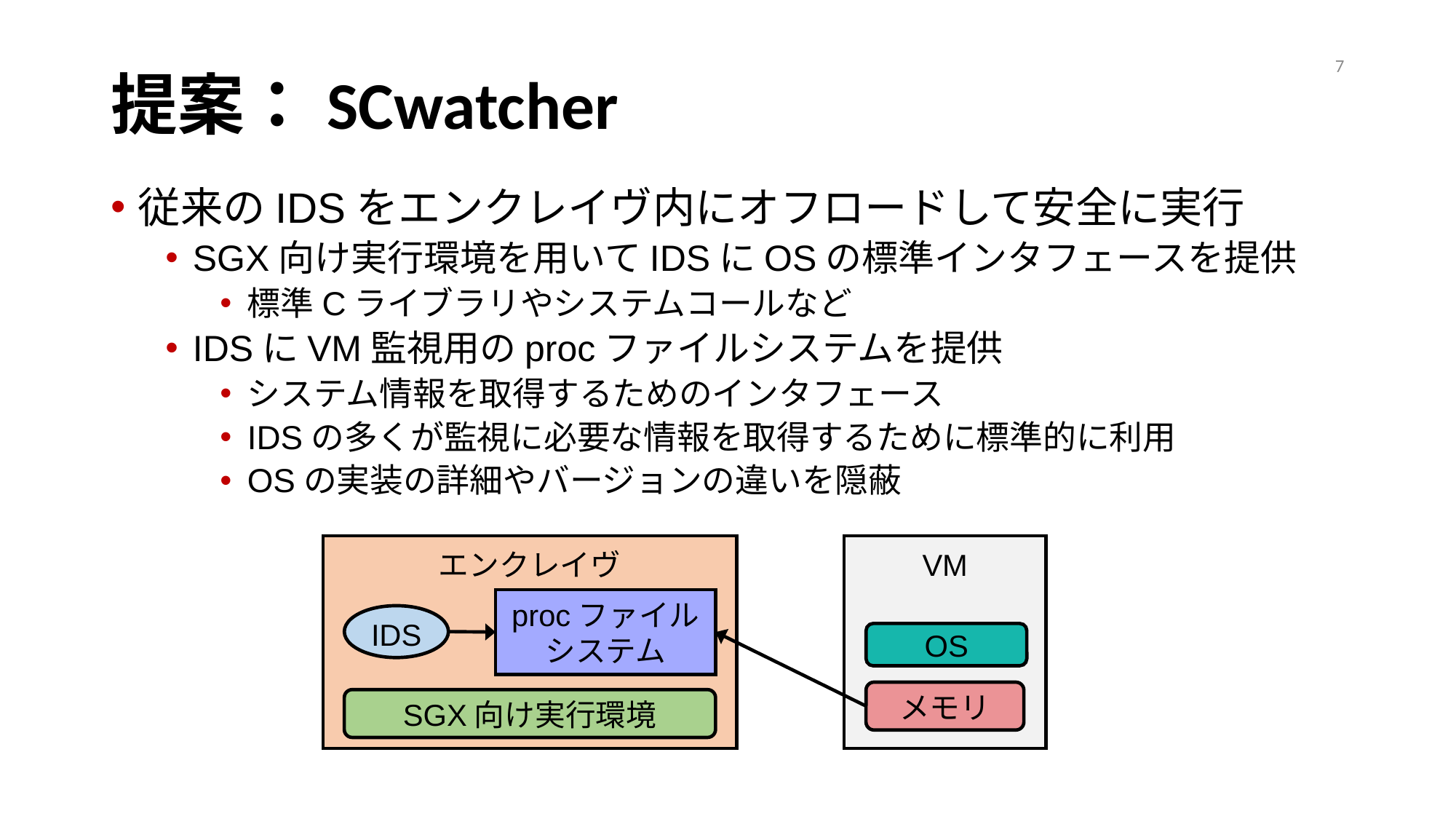

7
# 提案：SCwatcher
従来のIDSをエンクレイヴ内にオフロードして安全に実行
SGX向け実行環境を用いてIDSにOSの標準インタフェースを提供
標準Cライブラリやシステムコールなど
IDSにVM監視用のprocファイルシステムを提供
システム情報を取得するためのインタフェース
IDSの多くが監視に必要な情報を取得するために標準的に利用
OSの実装の詳細やバージョンの違いを隠蔽
VM
エンクレイヴ
procファイル
システム
IDS
OS
メモリ
SGX向け実行環境